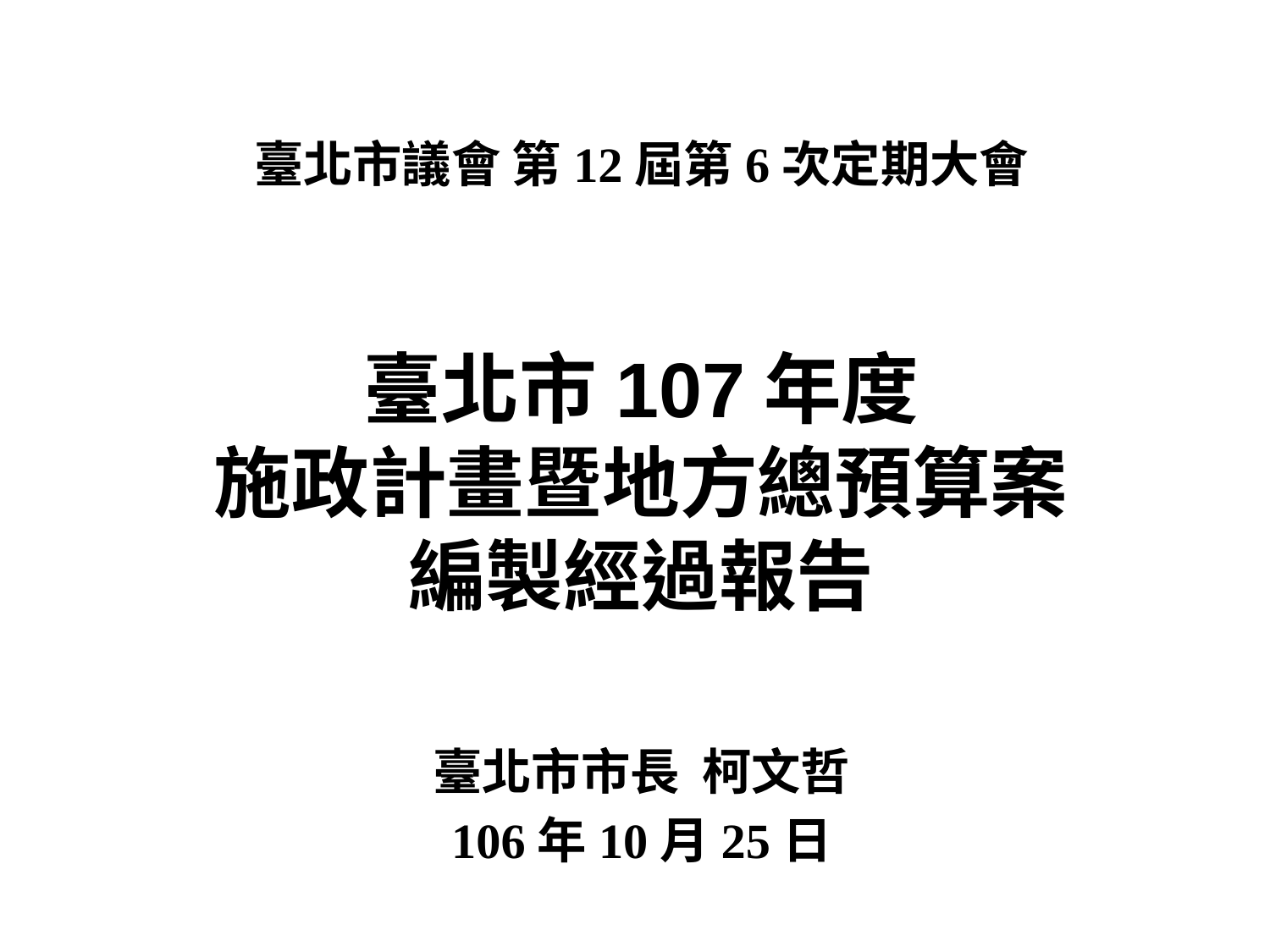

臺北市議會 第12屆第6次定期大會
臺北市107年度
施政計畫暨地方總預算案
編製經過報告

臺北市市長  柯文哲
106年10月25日